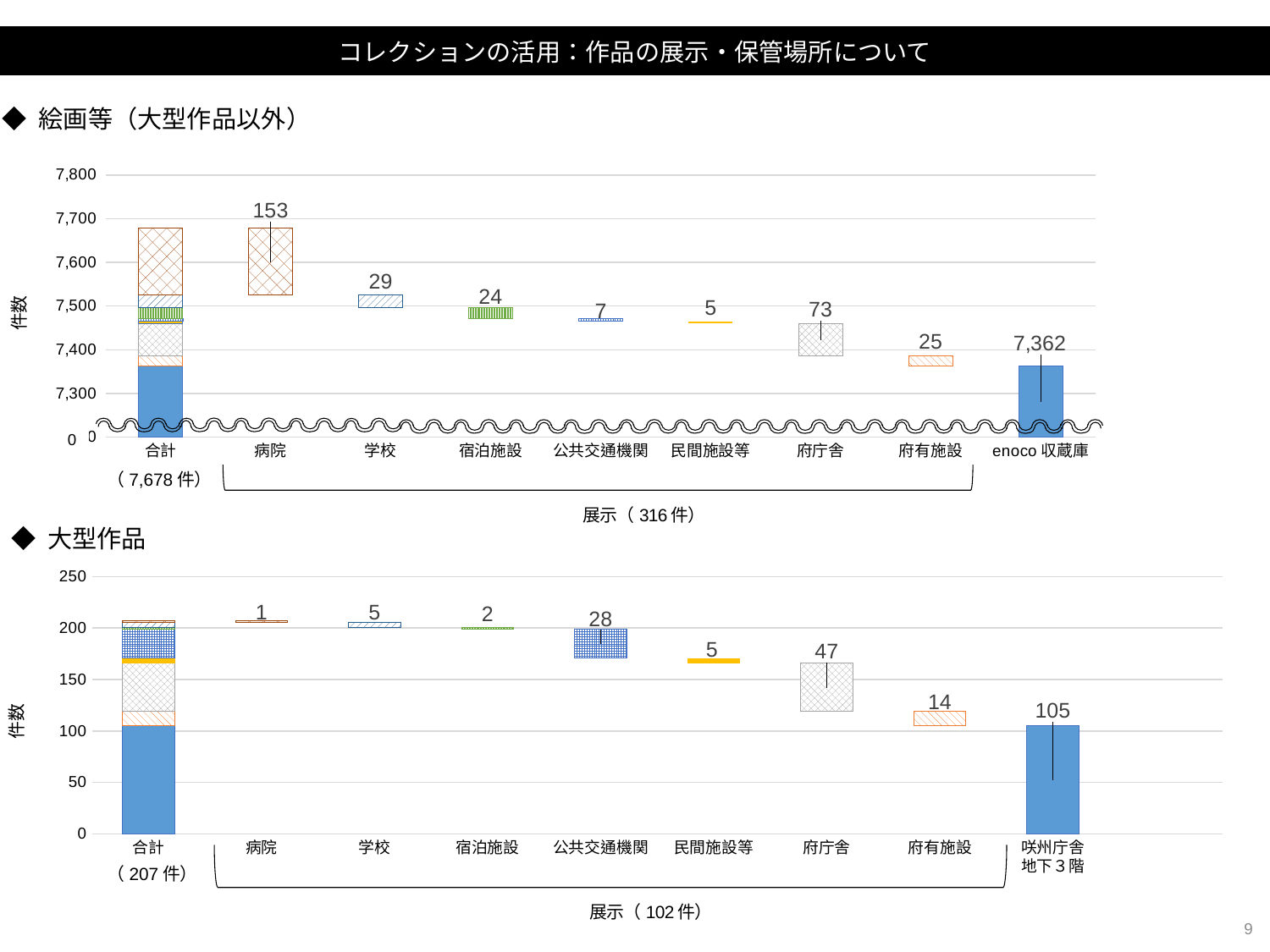

コレクションの活用：作品の展示・保管場所について
◆ 絵画等（大型作品以外）

### Chart

| Category |  |  |  |  |  |  |  |  |
|---|---|---|---|---|---|---|---|---|
| 合計 | 7362.0 | 25.0 | 73.0 | 5.0 | 7.0 | 24.0 | 29.0 | 153.0 |
| 病院 | 7362.0 | 25.0 | 73.0 | 5.0 | 7.0 | 24.0 | 29.0 | 153.0 |
| 学校 | 7362.0 | 25.0 | 73.0 | 5.0 | 7.0 | 24.0 | 29.0 | None |
| 宿泊施設 | 7362.0 | 25.0 | 73.0 | 5.0 | 7.0 | 24.0 | None | None |
| 公共交通機関 | 7362.0 | 25.0 | 73.0 | 5.0 | 7.0 | None | None | None |
| 民間施設等 | 7362.0 | 25.0 | 73.0 | 5.0 | None | None | None | None |
| 府庁舎 | 7362.0 | 25.0 | 73.0 | None | None | None | None | None |
| 府有施設 | 7362.0 | 25.0 | None | None | None | None | None | None |
| enoco収蔵庫 | 7362.0 | None | None | None | None | None | None | None |

　0
（7,678件）

◆ 大型作品

### Chart

| Category |  |  |  |  |  |  |  |  |  |
|---|---|---|---|---|---|---|---|---|---|
| 合計 | 105.0 | 14.0 | 47.0 | 5.0 | 28.0 | 2.0 | 5.0 | 1.0 | None |
| 病院 | 105.0 | 14.0 | 47.0 | 5.0 | 28.0 | 2.0 | 5.0 | 1.0 | None |
| 学校 | 105.0 | 14.0 | 47.0 | 5.0 | 28.0 | 2.0 | 5.0 | None | None |
| 宿泊施設 | 105.0 | 14.0 | 47.0 | 5.0 | 28.0 | 2.0 | None | None | None |
| 公共交通機関 | 105.0 | 14.0 | 47.0 | 5.0 | 28.0 | None | None | None | None |
| 民間施設等 | 105.0 | 14.0 | 47.0 | 5.0 | None | None | None | None | None |
| 府庁舎 | 105.0 | 14.0 | 47.0 | None | None | None | None | None | None |
| 府有施設 | 105.0 | 14.0 | None | None | None | None | None | None | None |
| 咲州庁舎
地下３階 | 105.0 | None | None | None | None | None | None | None | None |
（207件）
9